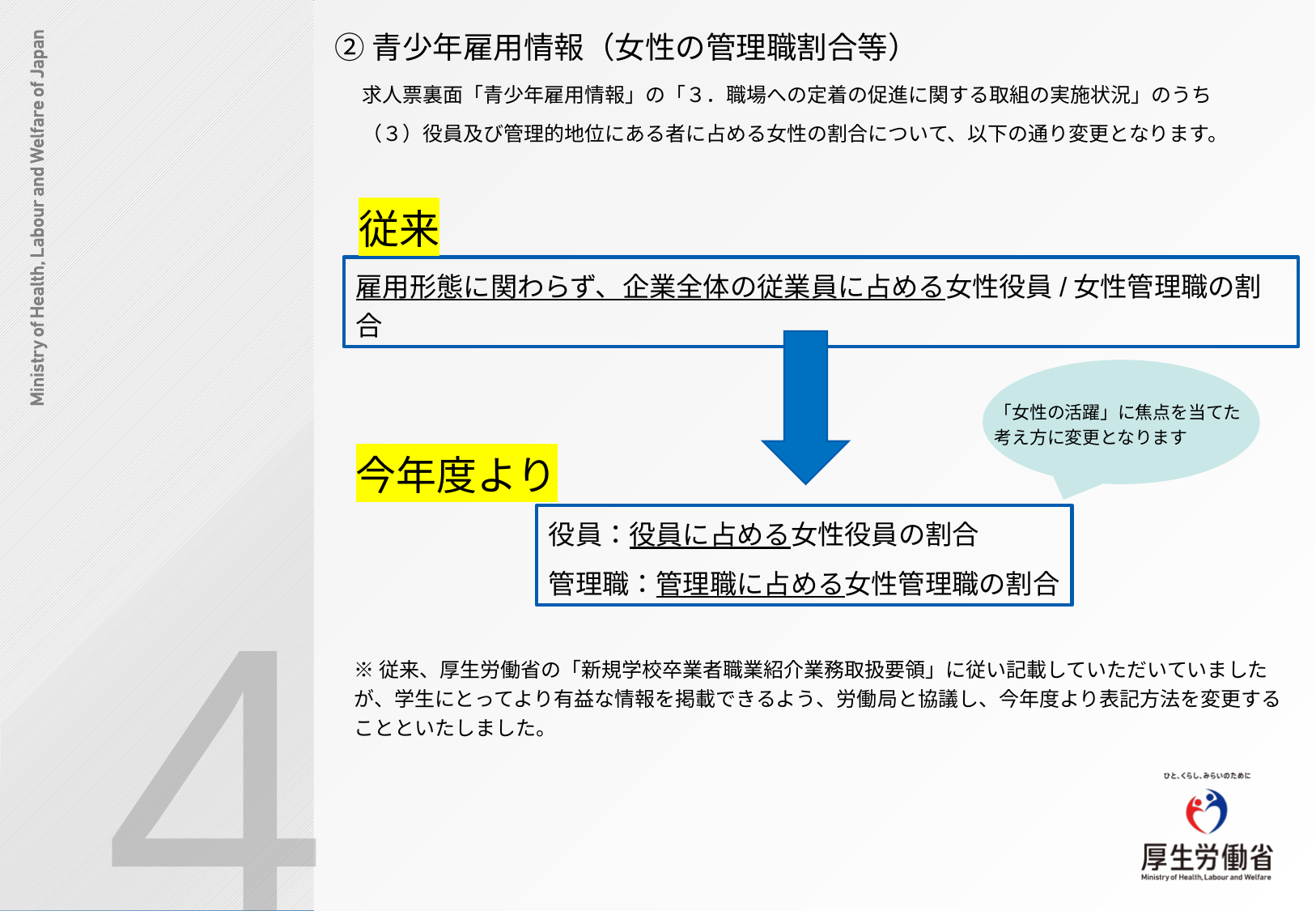

②青少年雇用情報（女性の管理職割合等）
求人票裏面「青少年雇用情報」の「３．職場への定着の促進に関する取組の実施状況」のうち
（３）役員及び管理的地位にある者に占める女性の割合について、以下の通り変更となります。
従来
雇用形態に関わらず、企業全体の従業員に占める女性役員/女性管理職の割合

「女性の活躍」に焦点を当てた考え方に変更となります
今年度より
役員：役員に占める女性役員の割合
管理職：管理職に占める女性管理職の割合
4
※従来、厚生労働省の「新規学校卒業者職業紹介業務取扱要領」に従い記載していただいていましたが、学生にとってより有益な情報を掲載できるよう、労働局と協議し、今年度より表記方法を変更することといたしました。